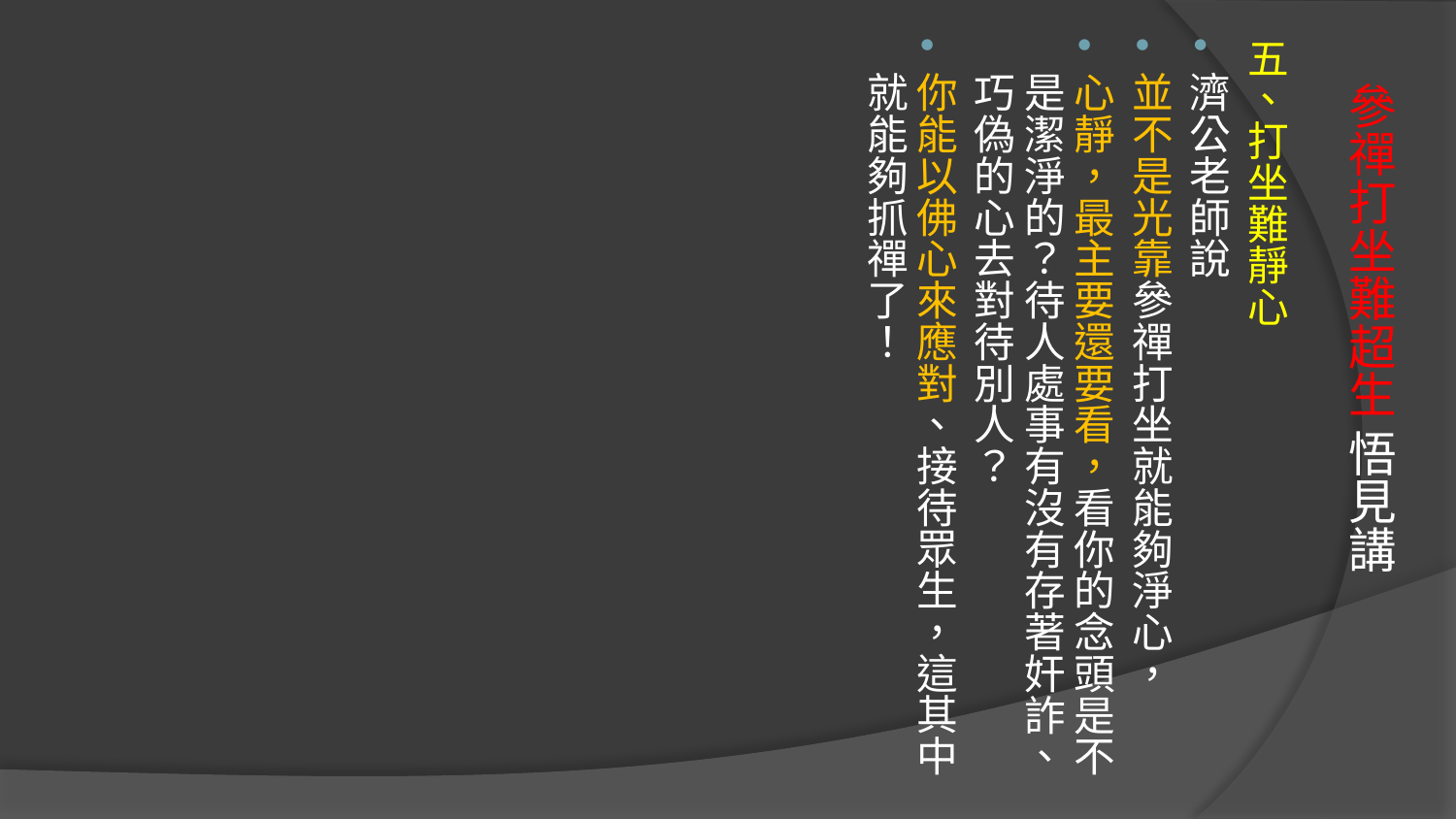

五、打坐難靜心
濟公老師說
並不是光靠參禪打坐就能夠淨心，
心靜，最主要還要看，看你的念頭是不是潔淨的？待人處事有沒有存著奸詐、巧偽的心去對待別人？
你能以佛心來應對、接待眾生，這其中就能夠抓禪了！

# 參禪打坐難超生 悟見講